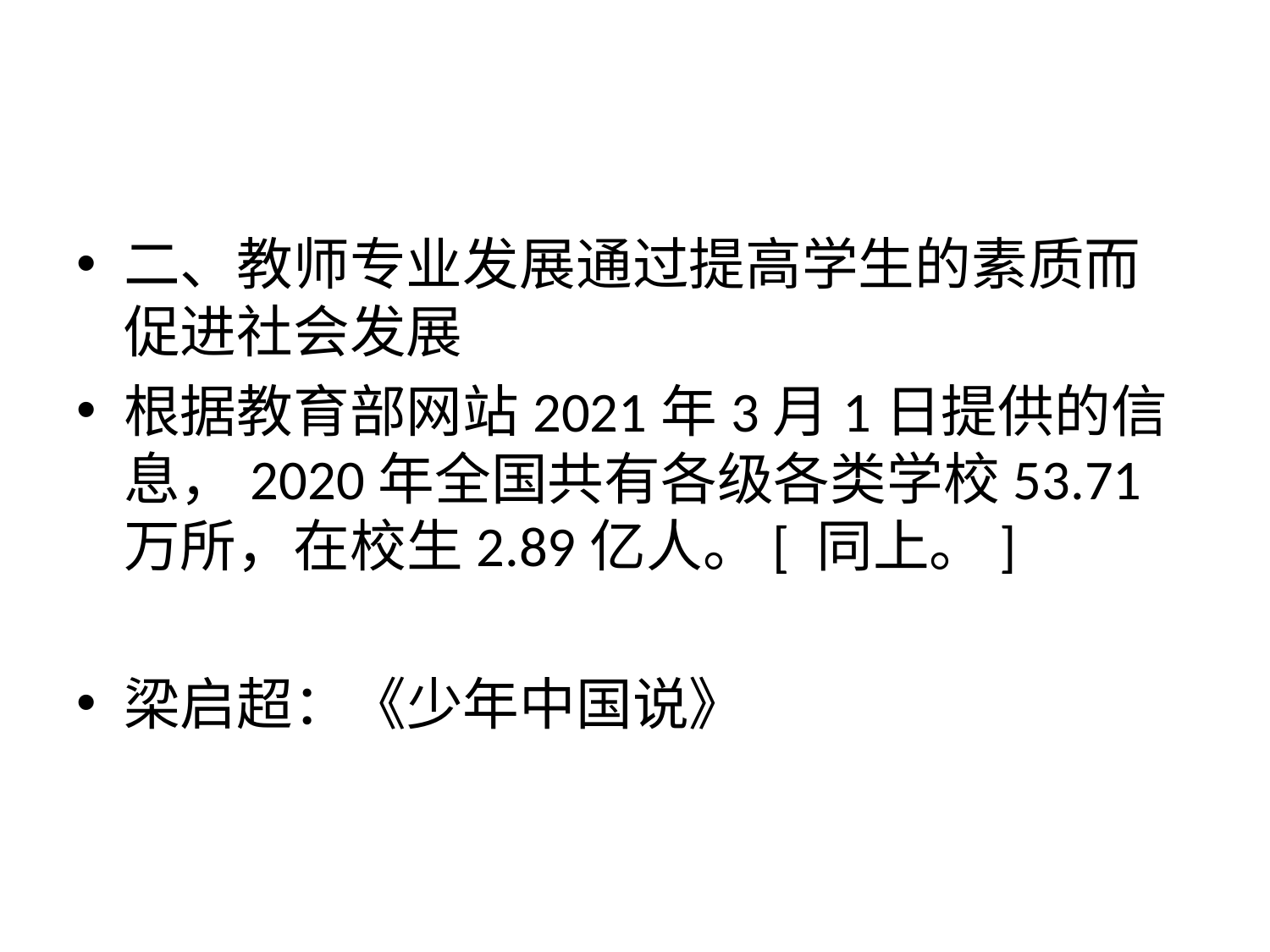

#
二、教师专业发展通过提高学生的素质而促进社会发展
根据教育部网站2021年3月1日提供的信息，2020年全国共有各级各类学校53.71万所，在校生2.89亿人。[ 同上。]

梁启超：《少年中国说》